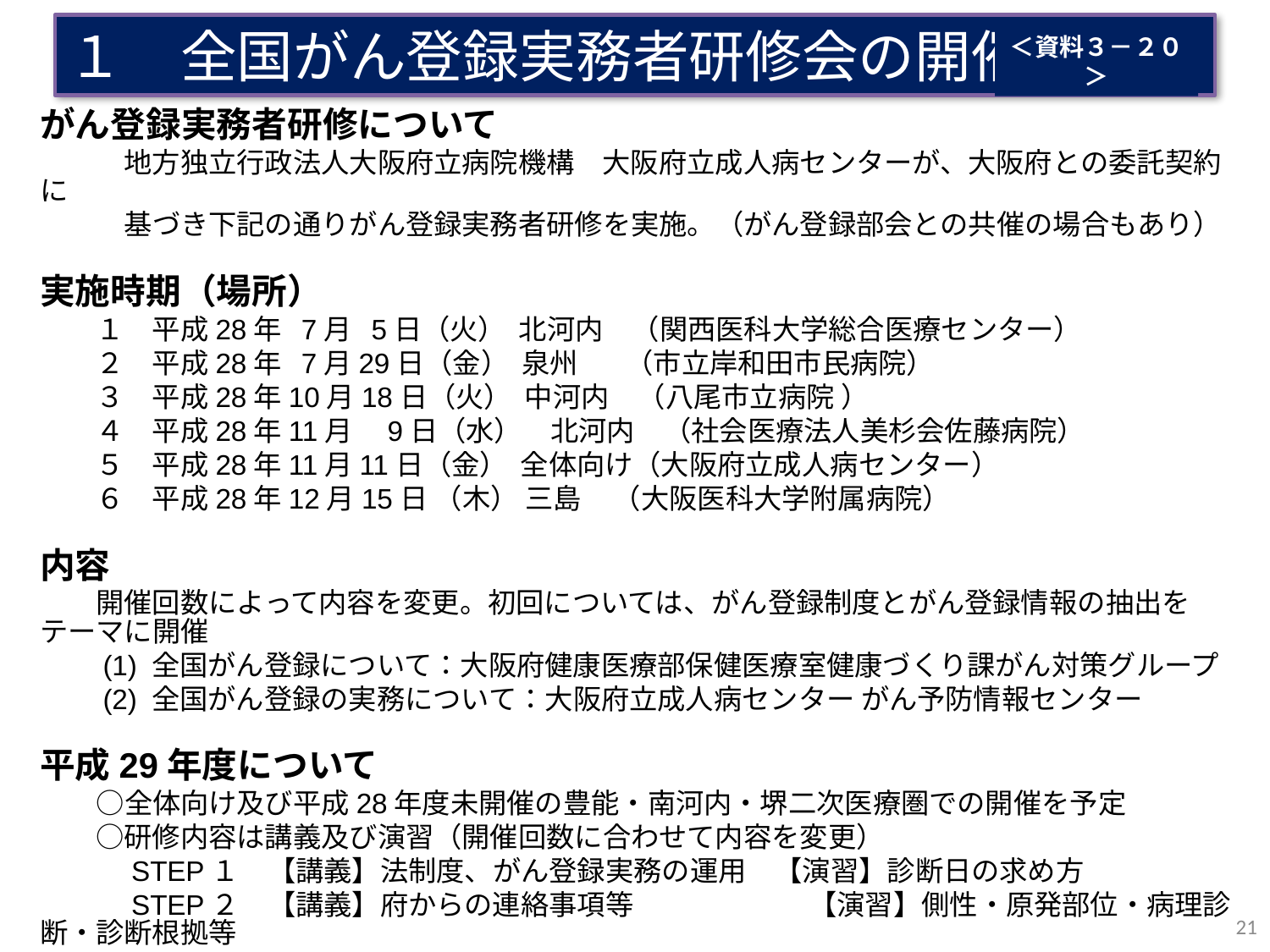

１　全国がん登録実務者研修会の開催
＜資料３－２０＞
がん登録実務者研修について
　　　地方独立行政法人大阪府立病院機構　大阪府立成人病センターが、大阪府との委託契約に
　　　基づき下記の通りがん登録実務者研修を実施。（がん登録部会との共催の場合もあり）

実施時期（場所）
　　１　平成28年  7月  5日（火）  北河内　（関西医科大学総合医療センター）
　　２　平成28年  7月29日（金）  泉州   　（市立岸和田市民病院）
　　３　平成28年10月18日（火）  中河内　（八尾市立病院 ）
　　４　平成28年11月　9日（水）　北河内　（社会医療法人美杉会佐藤病院）
　　５　平成28年11月11日（金）  全体向け（大阪府立成人病センター）
　　６　平成28年12月15日 （木） 三島     （大阪医科大学附属病院）

内容
　　開催回数によって内容を変更。初回については、がん登録制度とがん登録情報の抽出をテーマに開催
　　(1) 全国がん登録について：大阪府健康医療部保健医療室健康づくり課がん対策グループ
　　(2) 全国がん登録の実務について：大阪府立成人病センター がん予防情報センター

平成29年度について
　　○全体向け及び平成28年度未開催の豊能・南河内・堺二次医療圏での開催を予定
　　○研修内容は講義及び演習（開催回数に合わせて内容を変更）
　　　STEP１　【講義】法制度、がん登録実務の運用　【演習】診断日の求め方
　　　STEP２　【講義】府からの連絡事項等　　　　　　 【演習】側性・原発部位・病理診断・診断根拠等
　　　STEP３　【講義】府からの連絡事項等　　　　　　 【演習】総合演習等
21